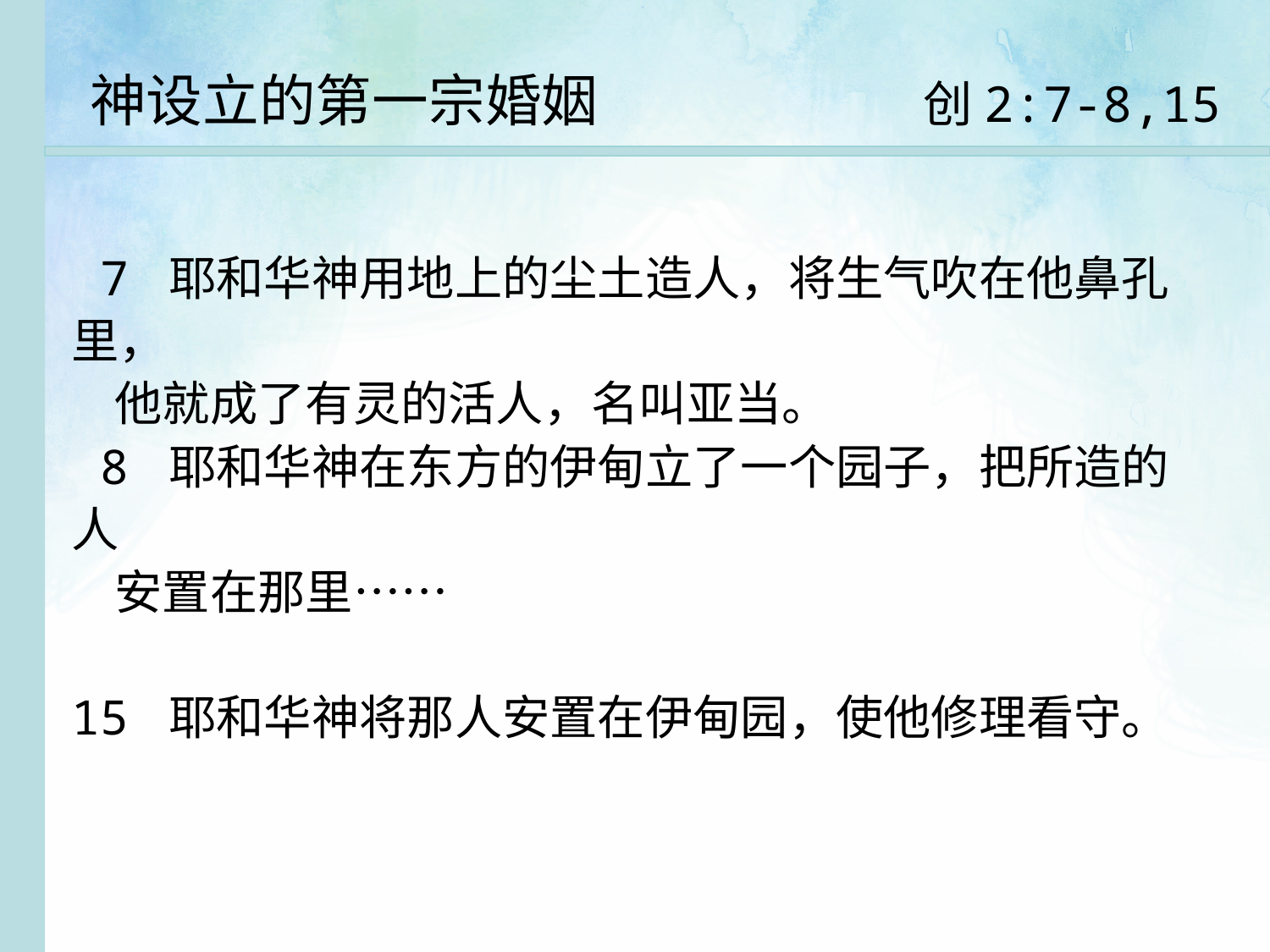

神设立的第一宗婚姻
创2:7-8,15

 7 耶和华神用地上的尘土造人，将生气吹在他鼻孔里，
   他就成了有灵的活人，名叫亚当。
 8 耶和华神在东方的伊甸立了一个园子，把所造的人
   安置在那里……

15 耶和华神将那人安置在伊甸园，使他修理看守。